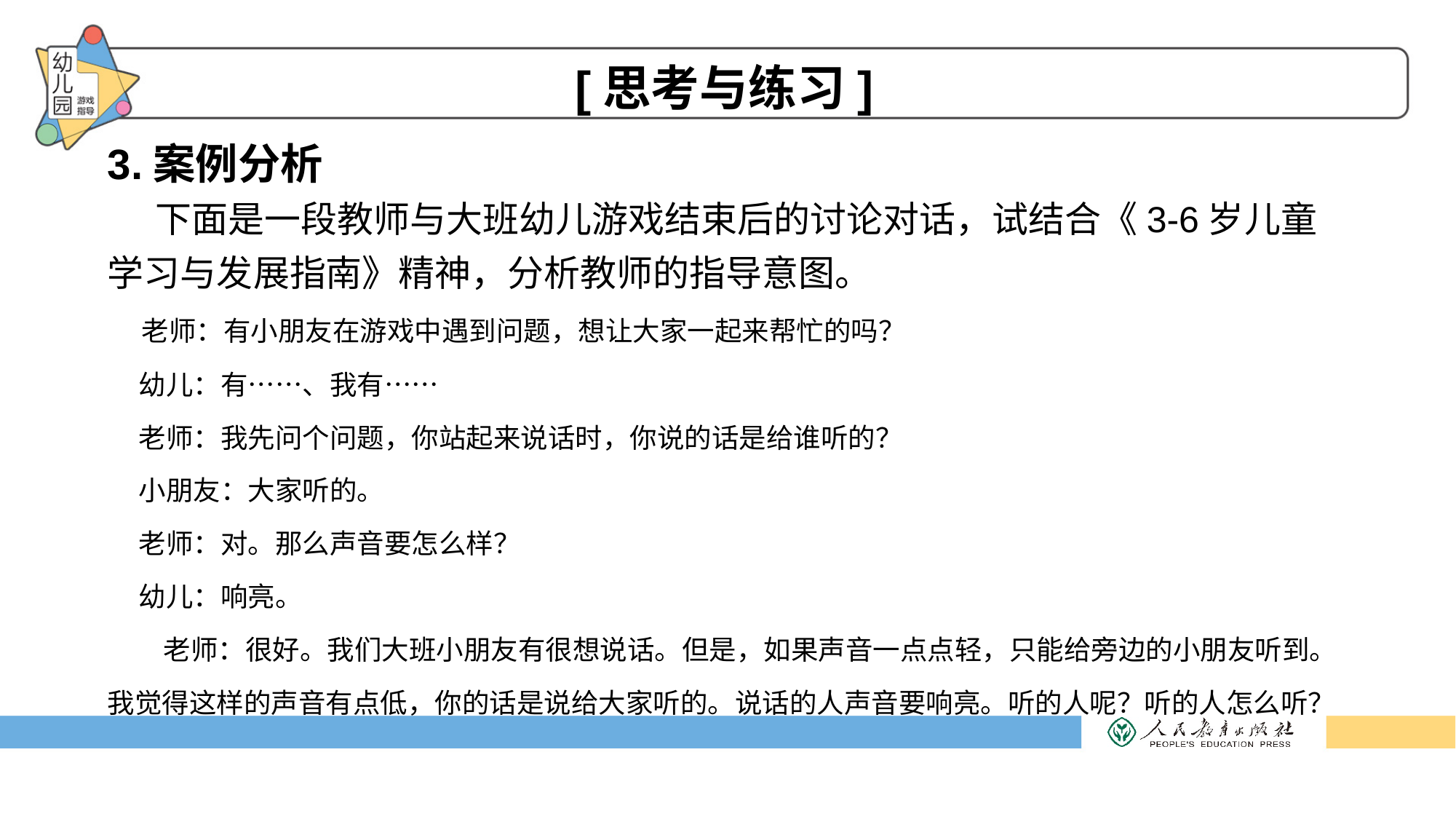

# [思考与练习]
3.案例分析
    下面是一段教师与大班幼儿游戏结束后的讨论对话，试结合《3-6岁儿童学习与发展指南》精神，分析教师的指导意图。
    老师：有小朋友在游戏中遇到问题，想让大家一起来帮忙的吗？
    幼儿：有……、我有……
    老师：我先问个问题，你站起来说话时，你说的话是给谁听的？
    小朋友：大家听的。
    老师：对。那么声音要怎么样？
    幼儿：响亮。
        老师：很好。我们大班小朋友有很想说话。但是，如果声音一点点轻，只能给旁边的小朋友听到。我觉得这样的声音有点低，你的话是说给大家听的。说话的人声音要响亮。听的人呢？听的人怎么听？